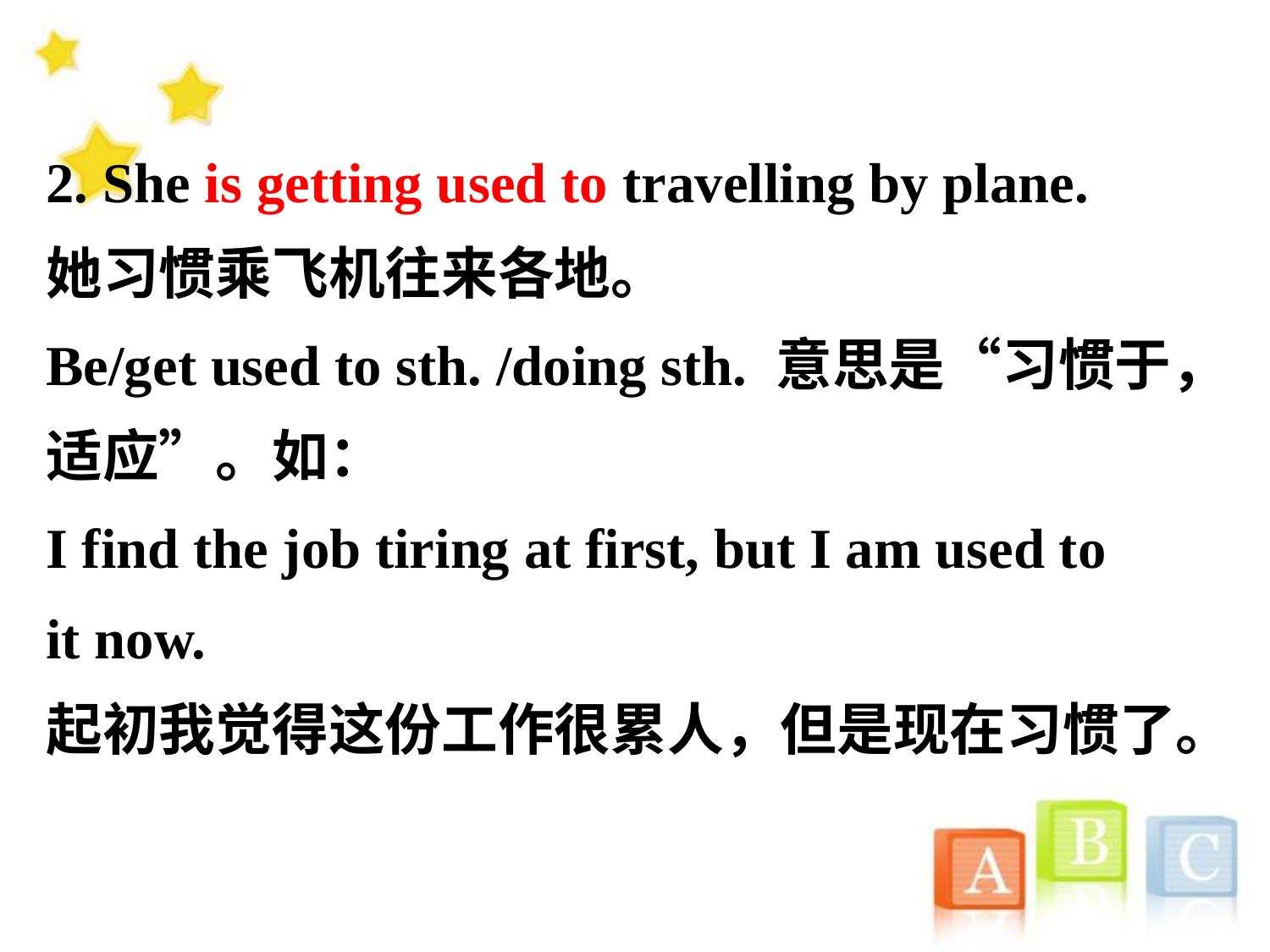

2. She is getting used to travelling by plane.
她习惯乘飞机往来各地。
Be/get used to sth. /doing sth. 意思是“习惯于，
适应”。如：
I find the job tiring at first, but I am used to
it now.
起初我觉得这份工作很累人，但是现在习惯了。